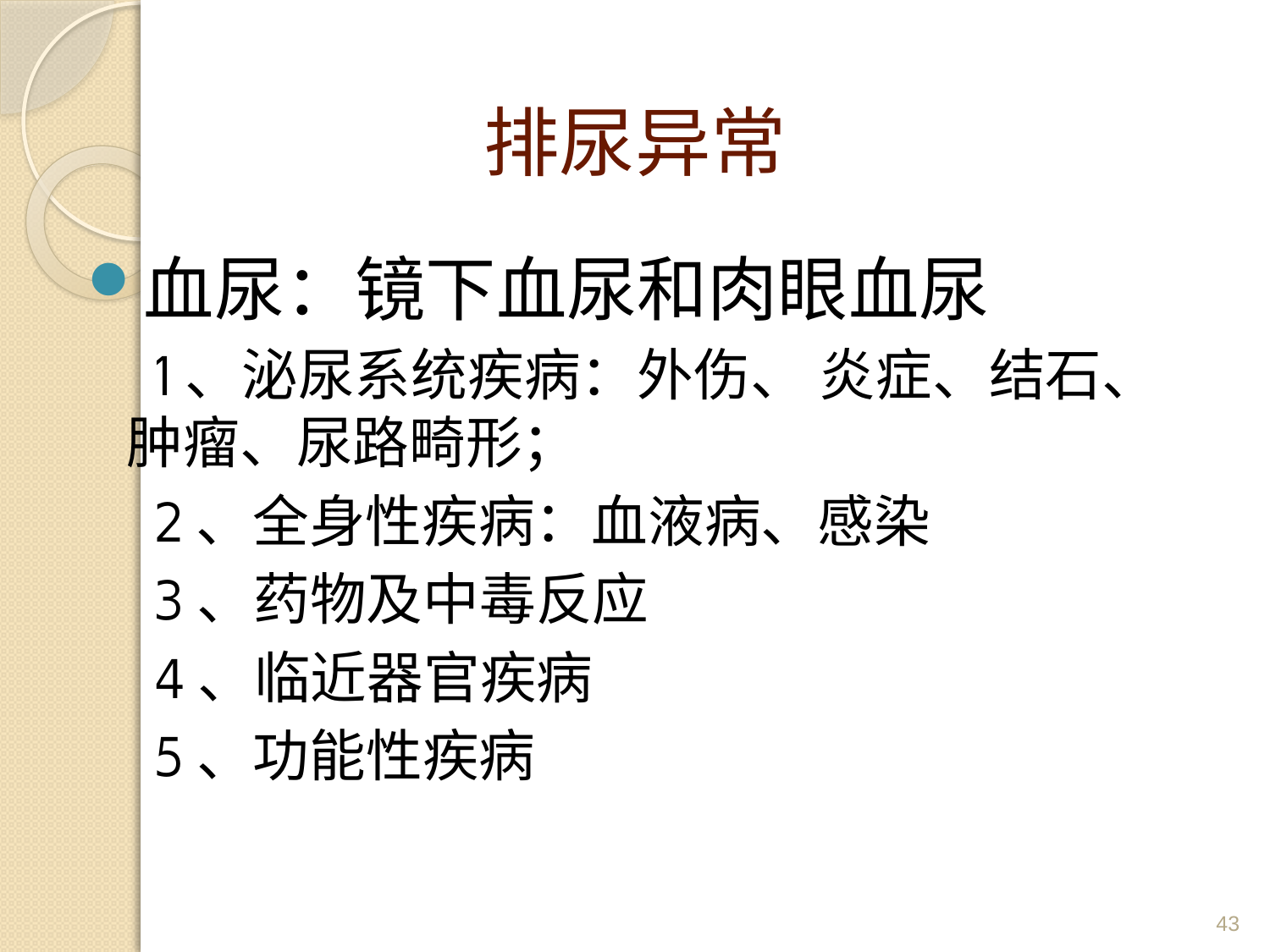

# 排尿异常
血尿：镜下血尿和肉眼血尿
    1、泌尿系统疾病：外伤、 炎症、结石、肿瘤、尿路畸形；
    2、全身性疾病：血液病、感染
    3、药物及中毒反应
    4、临近器官疾病
    5、功能性疾病
43